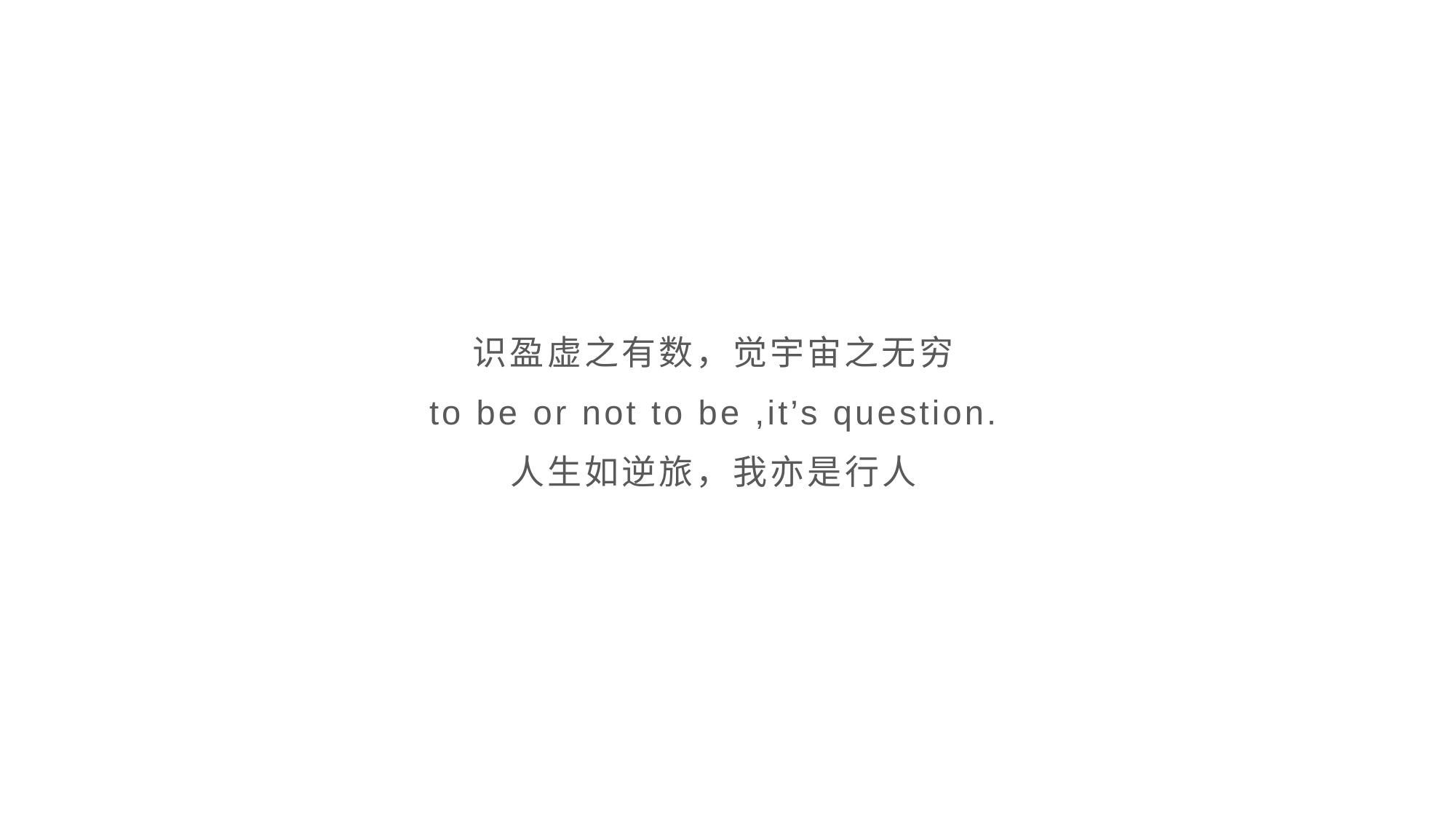

识盈虚之有数，觉宇宙之无穷
to be or not to be ,it’s question.
人生如逆旅，我亦是行人